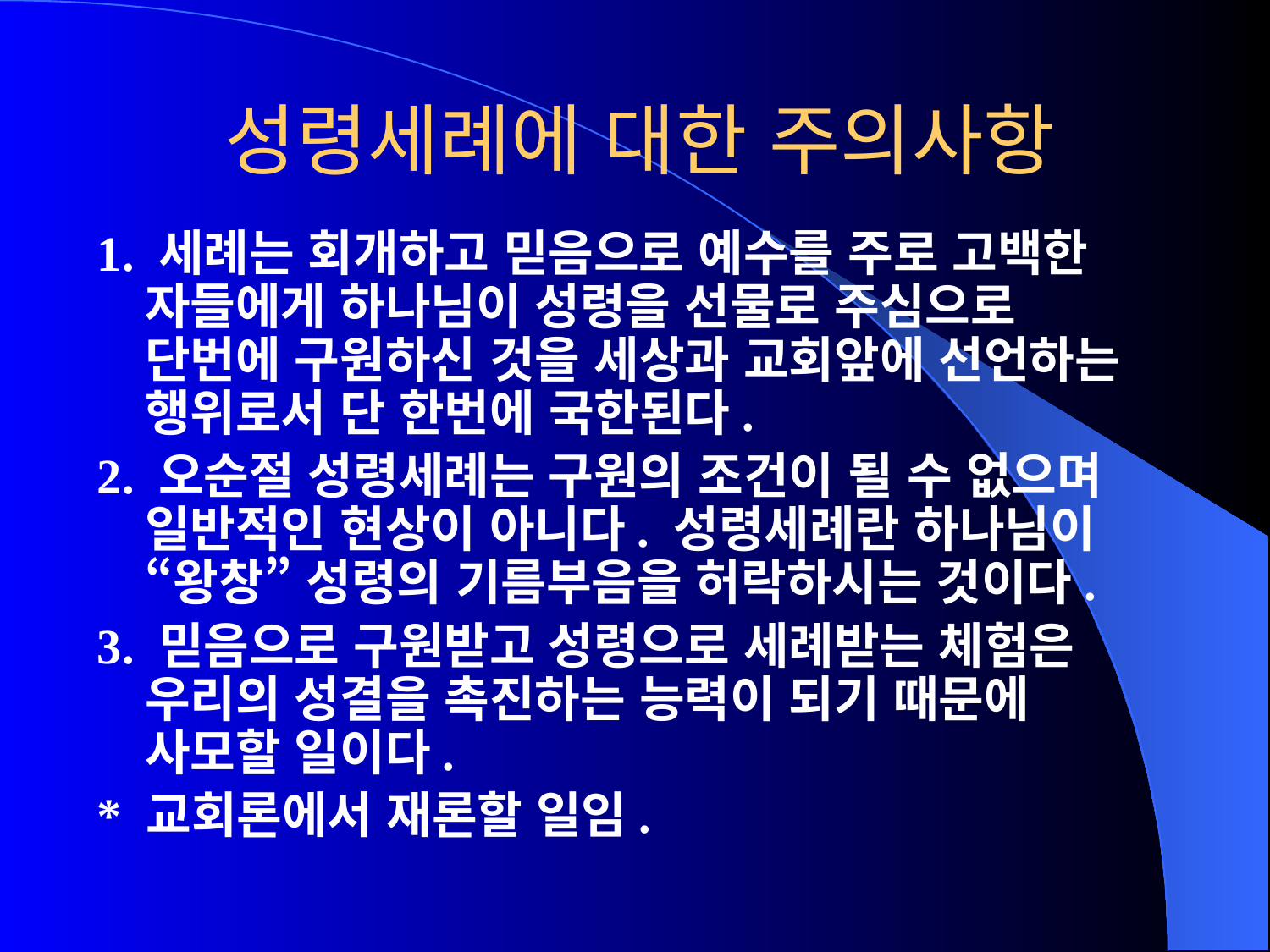

# 성령세례에 대한 주의사항
1. 세례는 회개하고 믿음으로 예수를 주로 고백한 자들에게 하나님이 성령을 선물로 주심으로 단번에 구원하신 것을 세상과 교회앞에 선언하는 행위로서 단 한번에 국한된다.
2. 오순절 성령세례는 구원의 조건이 될 수 없으며 일반적인 현상이 아니다. 성령세례란 하나님이 “왕창” 성령의 기름부음을 허락하시는 것이다.
3. 믿음으로 구원받고 성령으로 세례받는 체험은 우리의 성결을 촉진하는 능력이 되기 때문에 사모할 일이다.
* 교회론에서 재론할 일임.